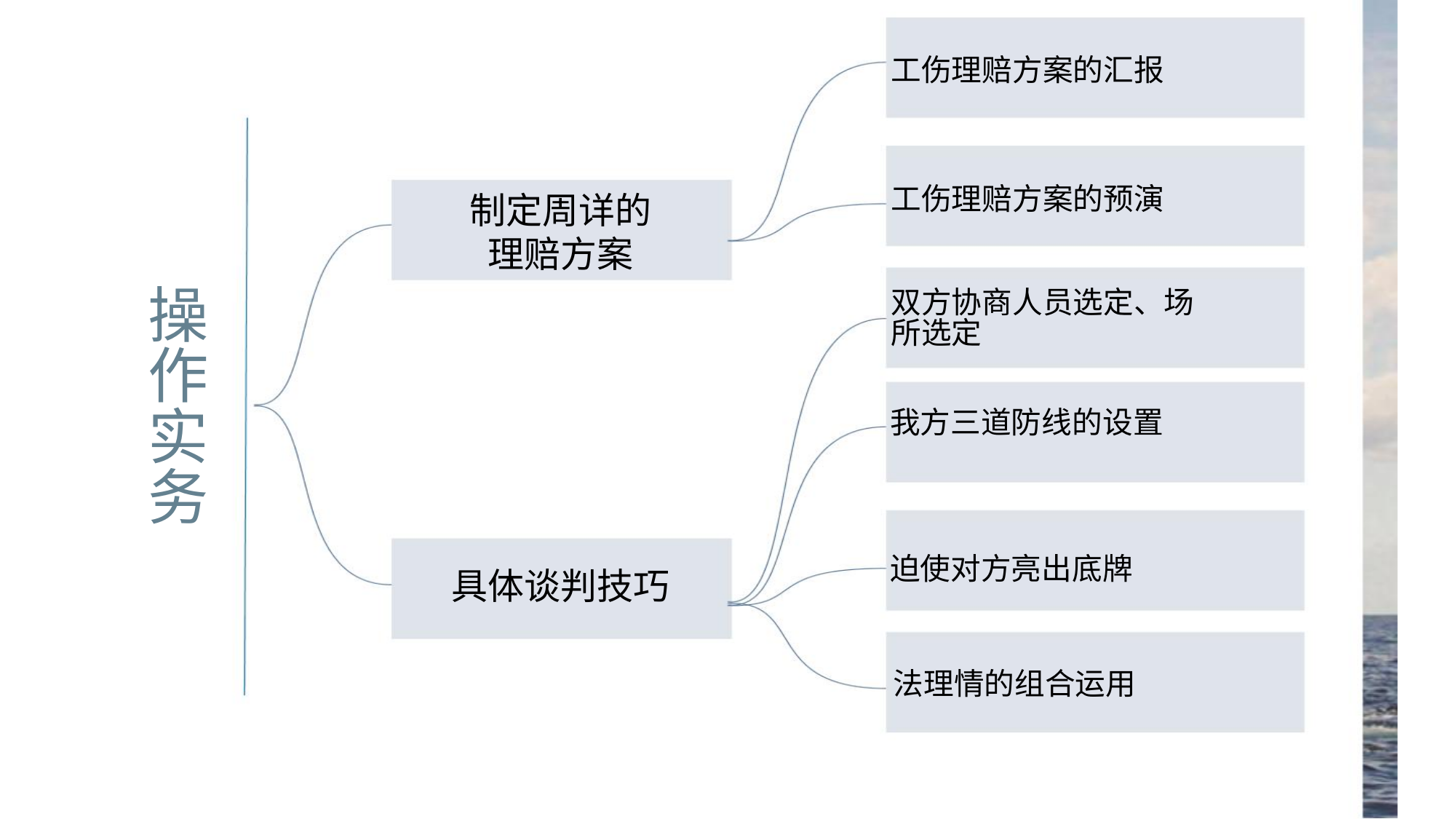

工伤理赔方案的汇报
工伤理赔方案的预演
制定周详的
理赔方案
操作实务
双方协商人员选定、场所选定
我方三道防线的设置
迫使对方亮出底牌
具体谈判技巧
法理情的组合运用